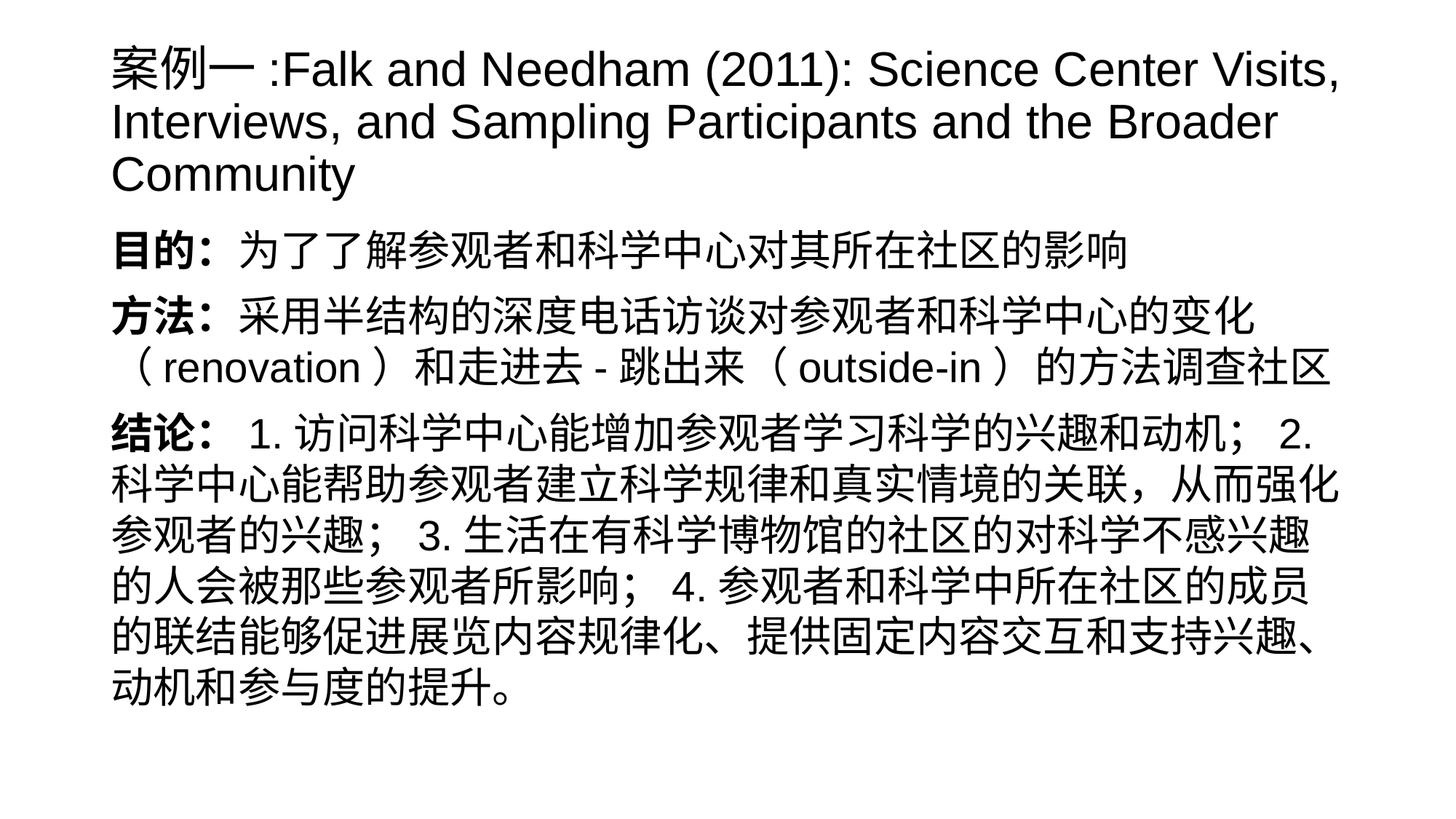

# 案例一:Falk and Needham (2011): Science Center Visits, Interviews, and Sampling Participants and the Broader Community
目的：为了了解参观者和科学中心对其所在社区的影响
方法：采用半结构的深度电话访谈对参观者和科学中心的变化（renovation）和走进去-跳出来（outside-in）的方法调查社区
结论：1.访问科学中心能增加参观者学习科学的兴趣和动机；2.科学中心能帮助参观者建立科学规律和真实情境的关联，从而强化参观者的兴趣；3.生活在有科学博物馆的社区的对科学不感兴趣的人会被那些参观者所影响；4.参观者和科学中所在社区的成员的联结能够促进展览内容规律化、提供固定内容交互和支持兴趣、动机和参与度的提升。